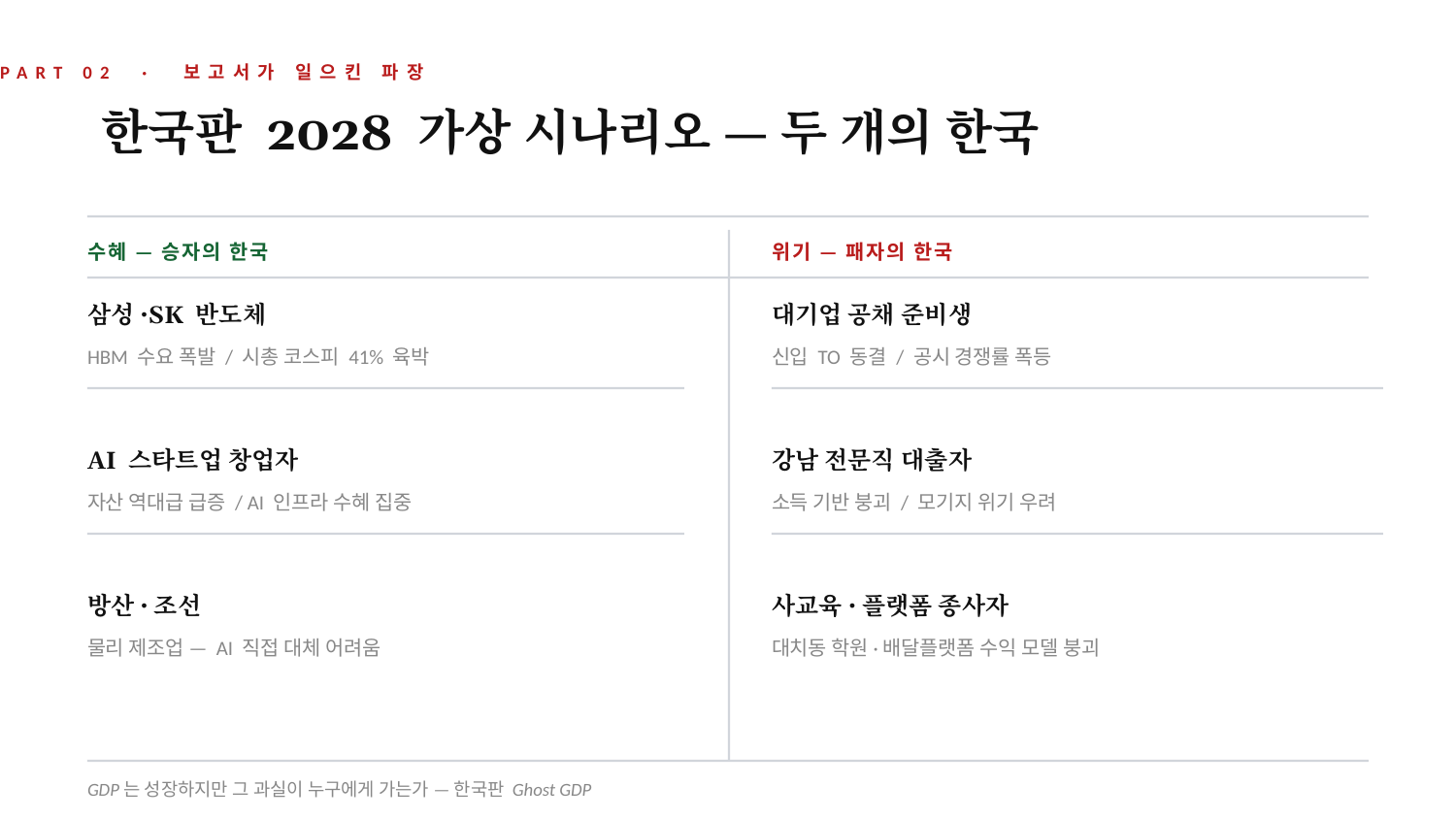

PART 02  ·  보고서가 일으킨 파장
한국판 2028 가상 시나리오 — 두 개의 한국

수혜 — 승자의 한국
위기 — 패자의 한국

삼성·SK 반도체
대기업 공채 준비생
HBM 수요 폭발 / 시총 코스피 41% 육박
신입 TO 동결 / 공시 경쟁률 폭등

AI 스타트업 창업자
강남 전문직 대출자
자산 역대급 급증 / AI 인프라 수혜 집중
소득 기반 붕괴 / 모기지 위기 우려

방산·조선
사교육·플랫폼 종사자
물리 제조업 — AI 직접 대체 어려움
대치동 학원·배달플랫폼 수익 모델 붕괴

GDP는 성장하지만 그 과실이 누구에게 가는가 — 한국판 Ghost GDP